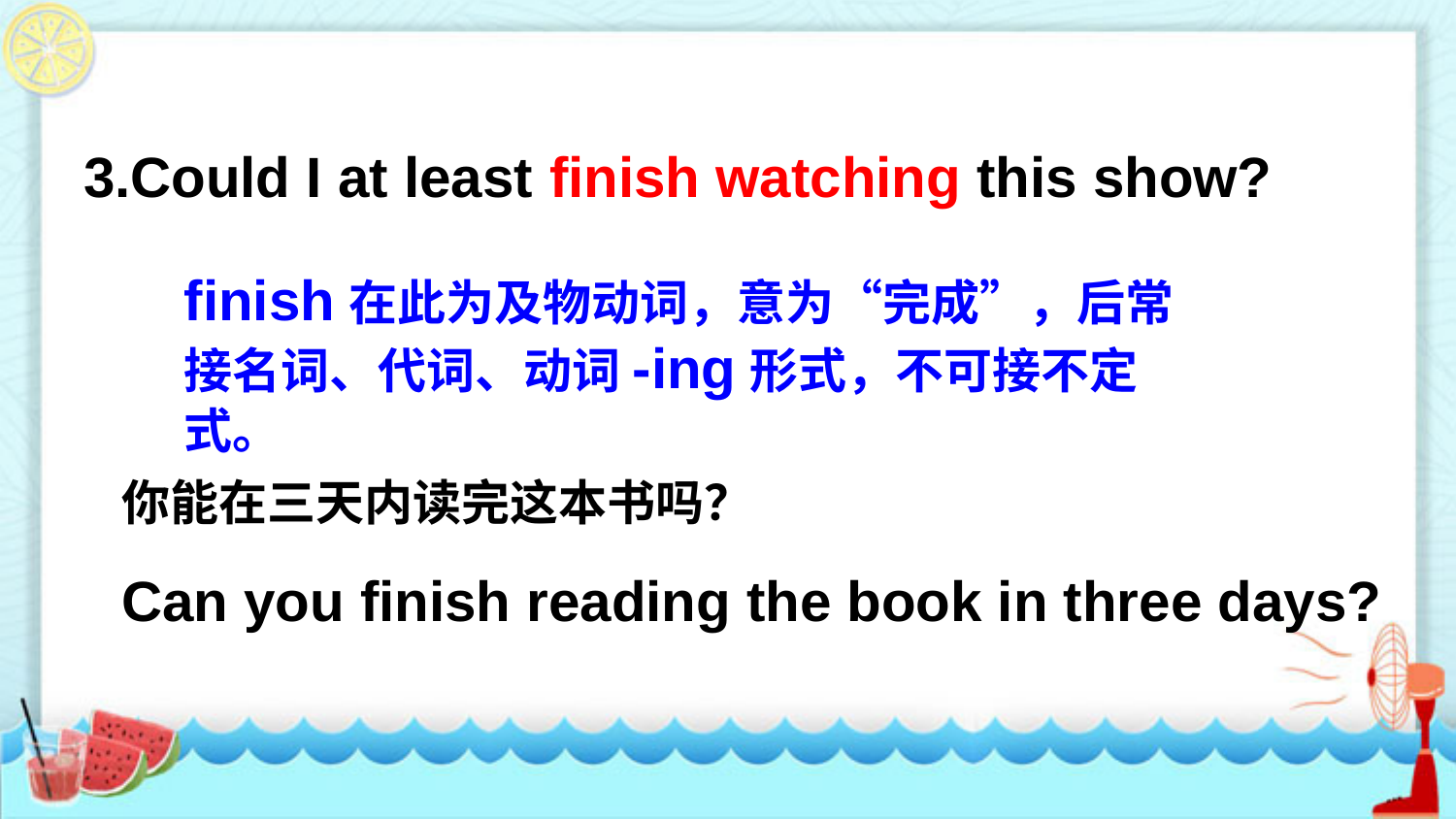

3.Could I at least finish watching this show?
finish在此为及物动词，意为“完成”，后常接名词、代词、动词-ing形式，不可接不定式。
你能在三天内读完这本书吗？
Can you finish reading the book in three days?